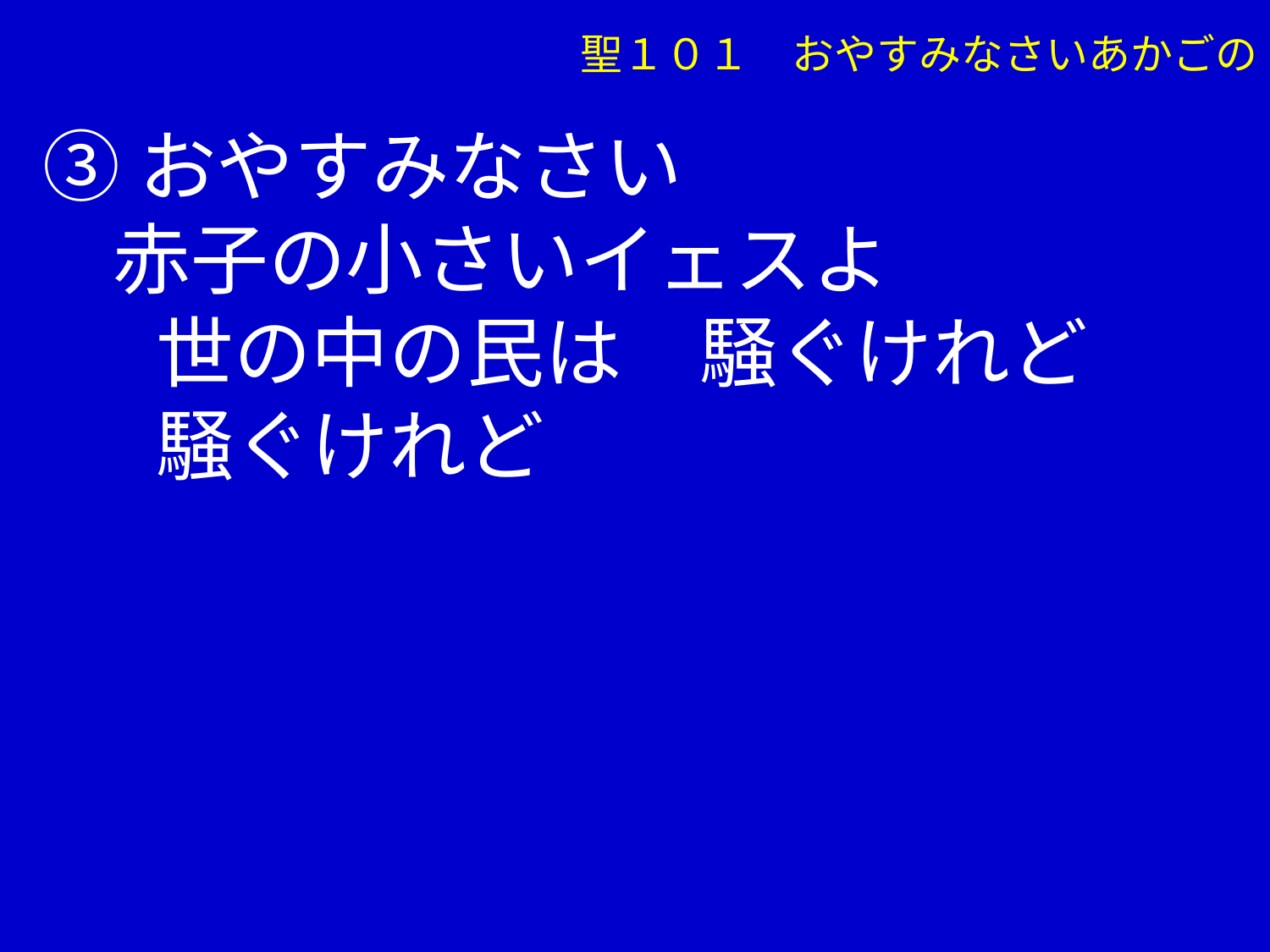

聖１０１　おやすみなさいあかごの
③おやすみなさい
   赤子の小さいイェスよ
 　世の中の民は　騒ぐけれど
 　騒ぐけれど